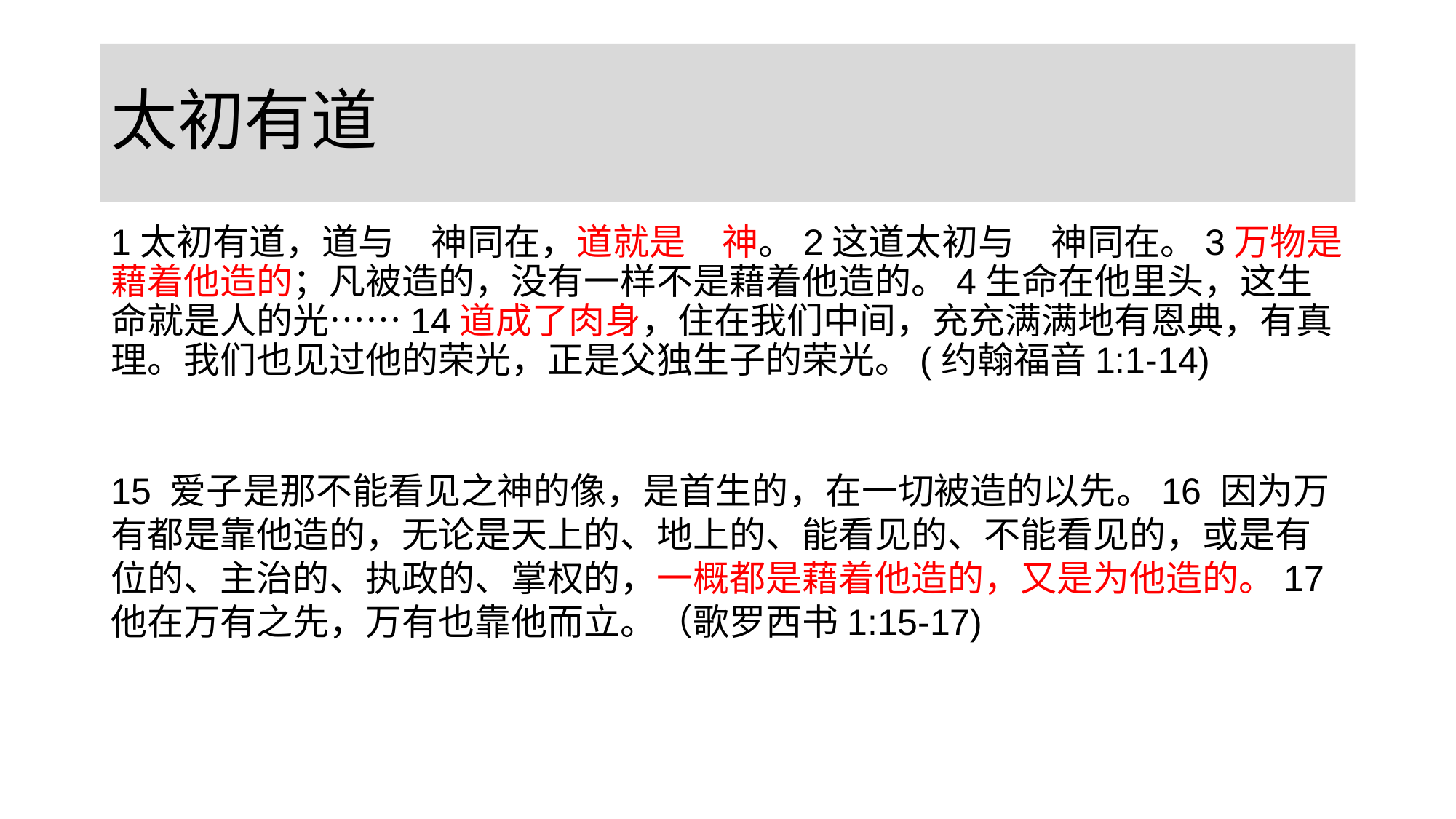

# 太初有道
1太初有道，道与　神同在，道就是　神。2这道太初与　神同在。3万物是藉着他造的；凡被造的，没有一样不是藉着他造的。4生命在他里头，这生命就是人的光……14道成了肉身，住在我们中间，充充满满地有恩典，有真理。我们也见过他的荣光，正是父独生子的荣光。(约翰福音1:1-14)

15 爱子是那不能看见之神的像，是首生的，在一切被造的以先。16 因为万有都是靠他造的，无论是天上的、地上的、能看见的、不能看见的，或是有位的、主治的、执政的、掌权的，一概都是藉着他造的，又是为他造的。17 他在万有之先，万有也靠他而立。（歌罗西书1:15-17)